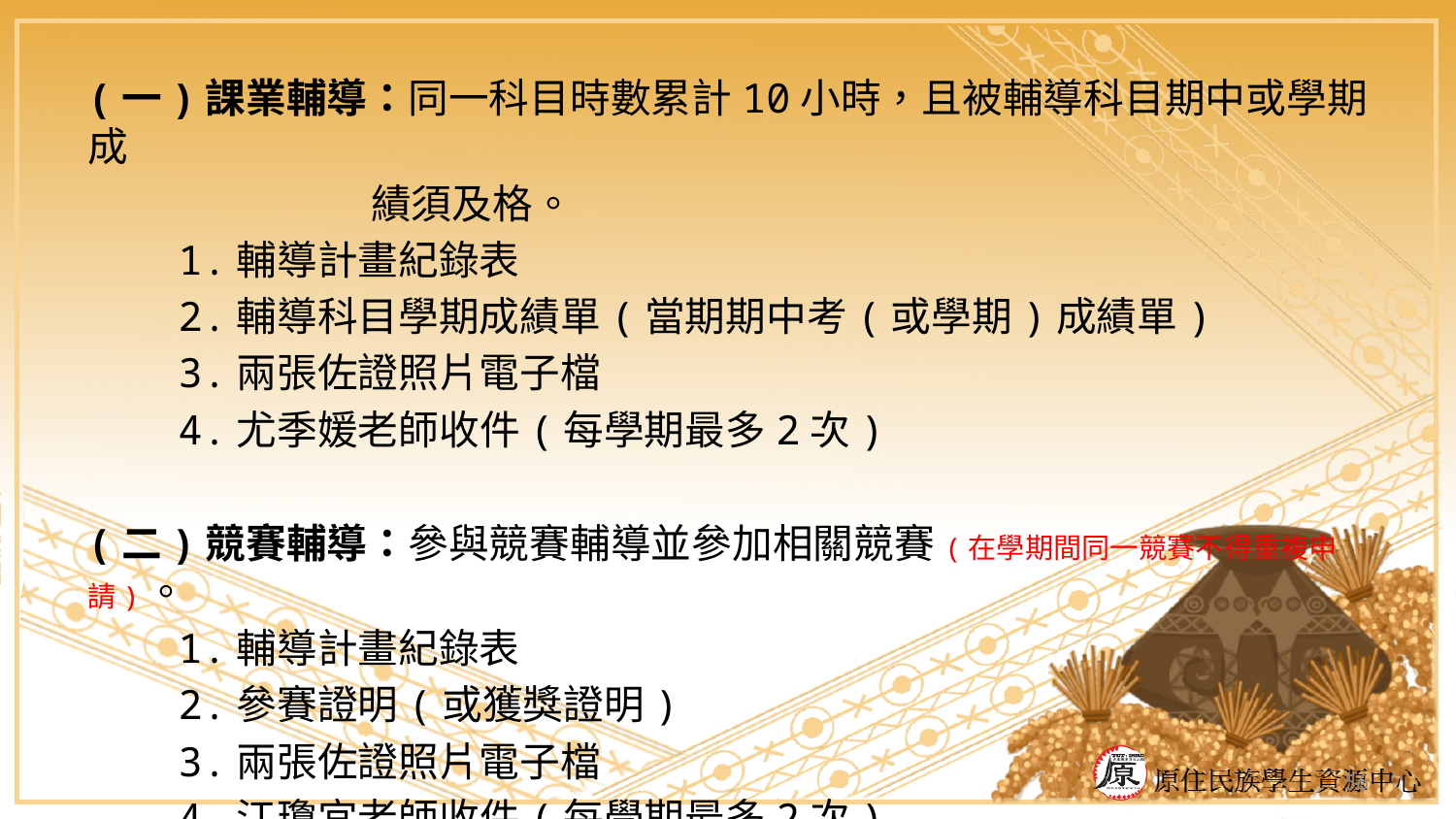

(一)課業輔導：同一科目時數累計10小時，且被輔導科目期中或學期成
　　　　　　　績須及格。
　　1.輔導計畫紀錄表
　　2.輔導科目學期成績單(當期期中考(或學期)成績單)
　　3.兩張佐證照片電子檔
　　4.尤季媛老師收件(每學期最多2次)

(二)競賽輔導：參與競賽輔導並參加相關競賽(在學期間同一競賽不得重複申請)。
　　1.輔導計畫紀錄表
　　2.參賽證明(或獲獎證明)
　　3.兩張佐證照片電子檔
　　4.江瓊宜老師收件(每學期最多2次)

56